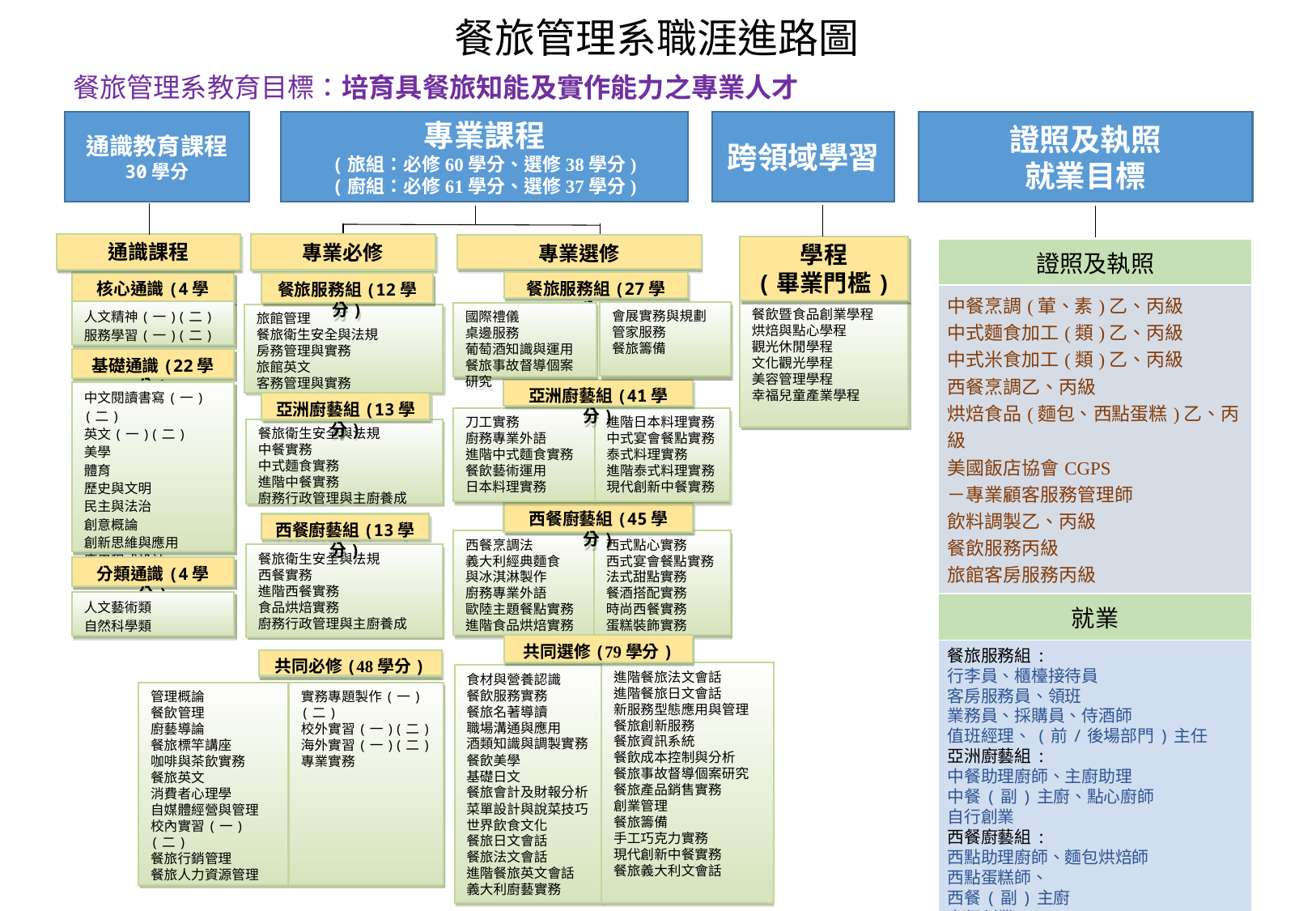

# 餐旅管理系職涯進路圖
餐旅管理系教育目標：培育具餐旅知能及實作能力之專業人才
證照及執照
就業目標
通識教育課程
30學分
專業課程
(旅組：必修60學分、選修38學分)
(廚組：必修61學分、選修37學分)
跨領域學習
通識課程
專業必修
專業選修
學程
(畢業門檻)
| 證照及執照 |
| --- |
| 中餐烹調(葷、素)乙、丙級 中式麵食加工(類)乙、丙級 中式米食加工(類)乙、丙級 西餐烹調乙、丙級 烘焙食品(麵包、西點蛋糕)乙、丙級 美國飯店協會CGPS －專業顧客服務管理師 飲料調製乙、丙級 餐飲服務丙級 旅館客房服務丙級 |
| 就業 |
| 餐旅服務組: 行李員、櫃檯接待員 客房服務員、領班 業務員、採購員、侍酒師 值班經理、(前/後場部門)主任 亞洲廚藝組: 中餐助理廚師、主廚助理 中餐(副)主廚、點心廚師 自行創業 西餐廚藝組: 西點助理廚師、麵包烘焙師 西點蛋糕師、 西餐(副)主廚 自行創業 |
餐旅服務組(27學分)
核心通識(4學分)
餐旅服務組(12學分)
餐飲暨食品創業學程
烘焙與點心學程
觀光休閒學程
文化觀光學程
美容管理學程
幸福兒童產業學程
人文精神(一)(二)
服務學習(一)(二)
會展實務與規劃
管家服務
餐旅籌備
國際禮儀
桌邊服務
葡萄酒知識與運用
餐旅事故督導個案研究

旅館管理
餐旅衛生安全與法規
房務管理與實務
旅館英文
客務管理與實務
基礎通識(22學分)
亞洲廚藝組(41學分)
中文閱讀書寫(一)(二)
英文(一)(二)
美學
體育
歷史與文明
民主與法治
創意概論
創新思維與應用
應用程式設計

亞洲廚藝組(13學分)
刀工實務
廚務專業外語
進階中式麵食實務
餐飲藝術運用
日本料理實務
進階日本料理實務
中式宴會餐點實務
泰式料理實務
進階泰式料理實務
現代創新中餐實務

餐旅衛生安全與法規
中餐實務
中式麵食實務
進階中餐實務
廚務行政管理與主廚養成

西餐廚藝組(45學分)
西餐廚藝組(13學分)
西餐烹調法
義大利經典麵食
與冰淇淋製作
廚務專業外語
歐陸主題餐點實務
進階食品烘焙實務
西式點心實務
西式宴會餐點實務
法式甜點實務
餐酒搭配實務
時尚西餐實務
蛋糕裝飾實務
餐旅衛生安全與法規
西餐實務
進階西餐實務
食品烘焙實務
廚務行政管理與主廚養成
分類通識(4學分)
人文藝術類
自然科學類

共同選修(79學分)
共同必修(48學分)
進階餐旅法文會話
進階餐旅日文會話
新服務型態應用與管理
餐旅創新服務
餐旅資訊系統
餐飲成本控制與分析
餐旅事故督導個案研究
餐旅產品銷售實務
創業管理
餐旅籌備
手工巧克力實務
現代創新中餐實務
餐旅義大利文會話

食材與營養認識
餐飲服務實務
餐旅名著導讀
職場溝通與應用
酒類知識與調製實務
餐飲美學
基礎日文
餐旅會計及財報分析
菜單設計與說菜技巧
世界飲食文化
餐旅日文會話
餐旅法文會話
進階餐旅英文會話
義大利廚藝實務

管理概論
餐飲管理
廚藝導論
餐旅標竿講座
咖啡與茶飲實務
餐旅英文
消費者心理學
自媒體經營與管理
校內實習(一)(二)
餐旅行銷管理
餐旅人力資源管理
實務專題製作(一)(二)
校外實習(一)(二)
海外實習(一)(二)
專業實務

1